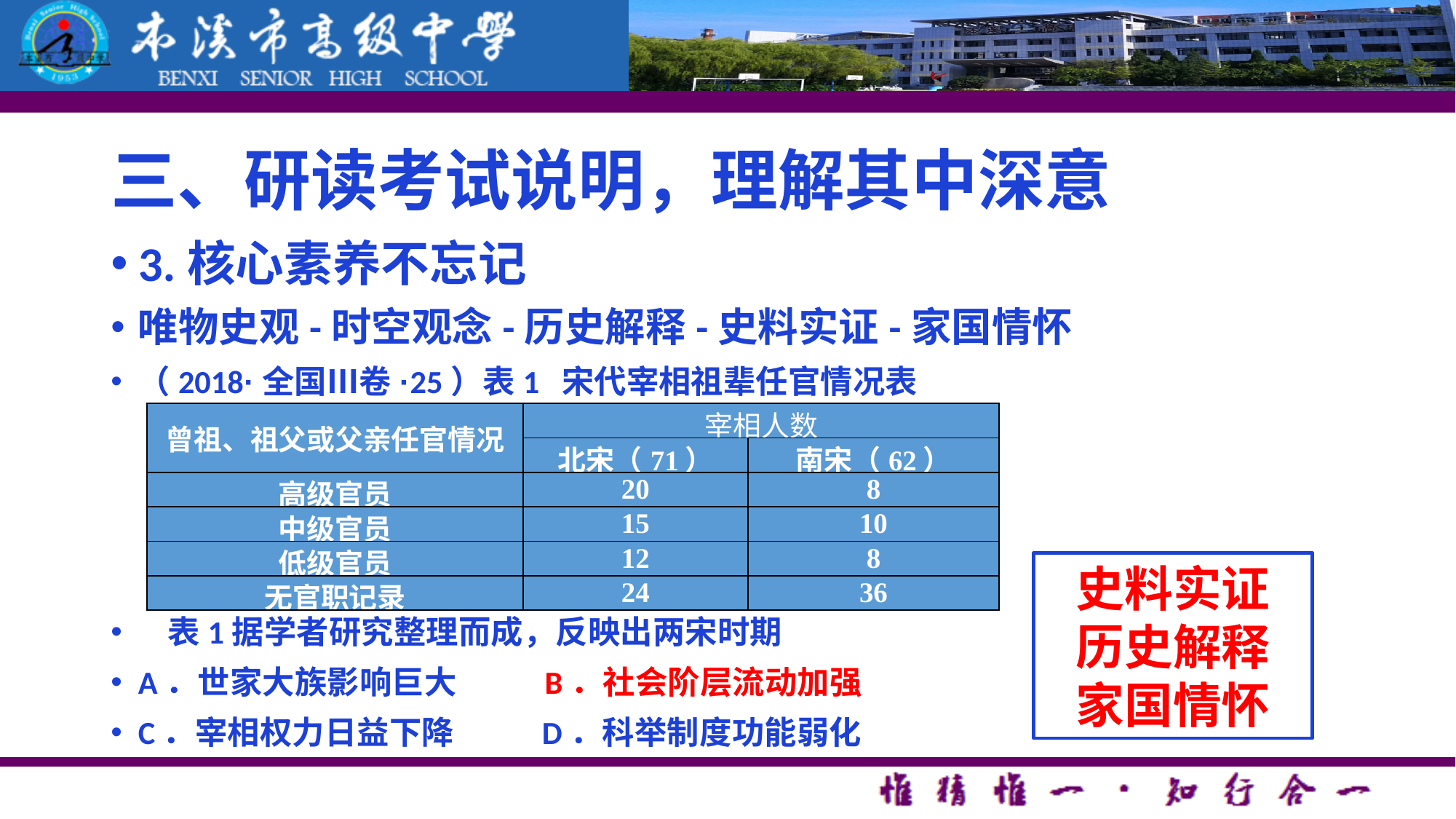

# 三、研读考试说明，理解其中深意
3.核心素养不忘记
唯物史观-时空观念-历史解释-史料实证-家国情怀
（2018·全国Ⅲ卷·25）表1  宋代宰相祖辈任官情况表

   表1据学者研究整理而成，反映出两宋时期
A．世家大族影响巨大           B．社会阶层流动加强
C．宰相权力日益下降           D．科举制度功能弱化
| 曾祖、祖父或父亲任官情况 | 宰相人数 |  |
| --- | --- | --- |
|  | 北宋（71） | 南宋（62） |
| 高级官员 | 20 | 8 |
| 中级官员 | 15 | 10 |
| 低级官员 | 12 | 8 |
| 无官职记录 | 24 | 36 |
史料实证
历史解释
家国情怀